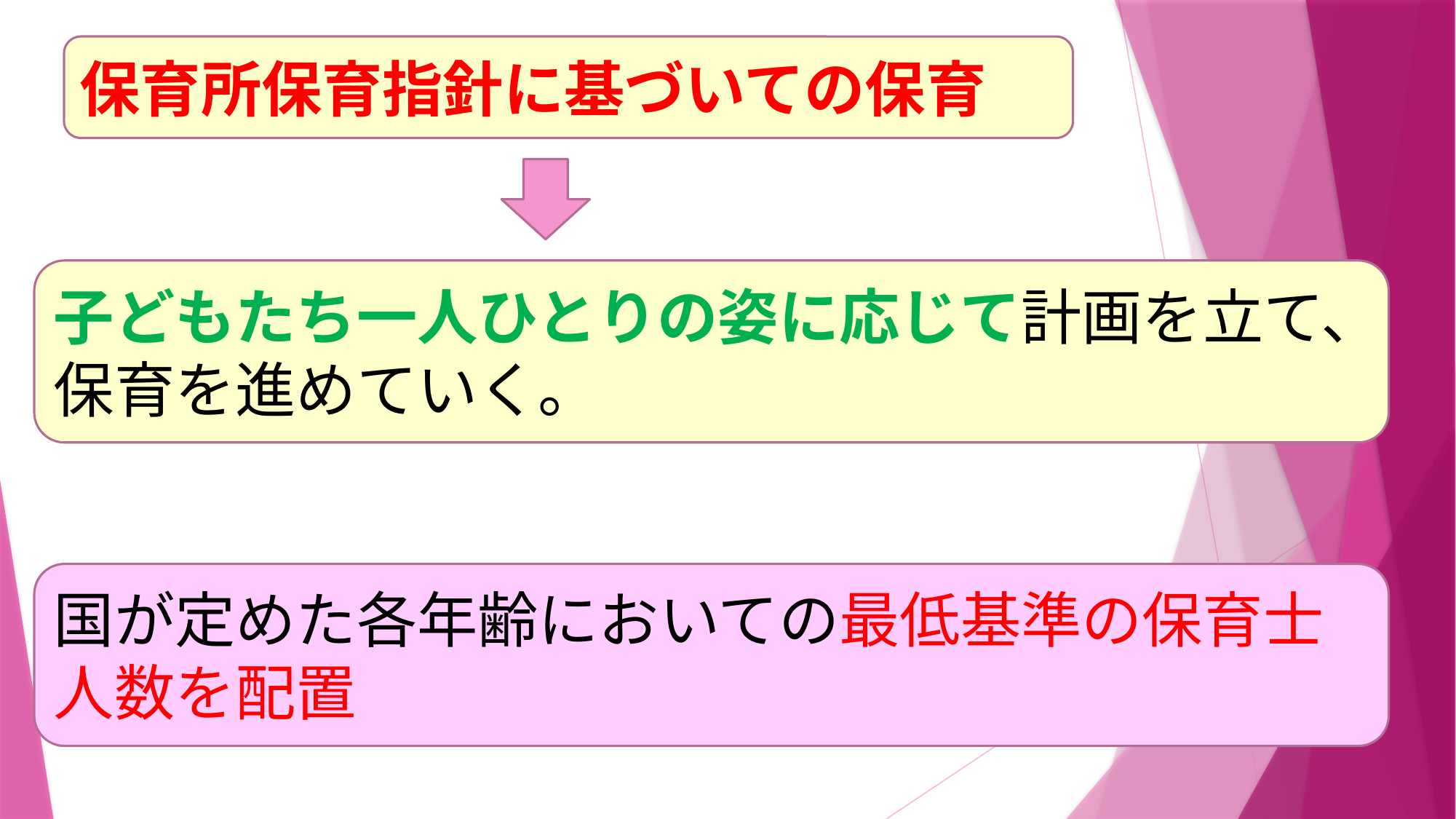

保育所保育指針に基づいての保育

子どもたち一人ひとりの姿に応じて計画を立て、保育を進めていく。
国が定めた各年齢においての最低基準の保育士人数を配置